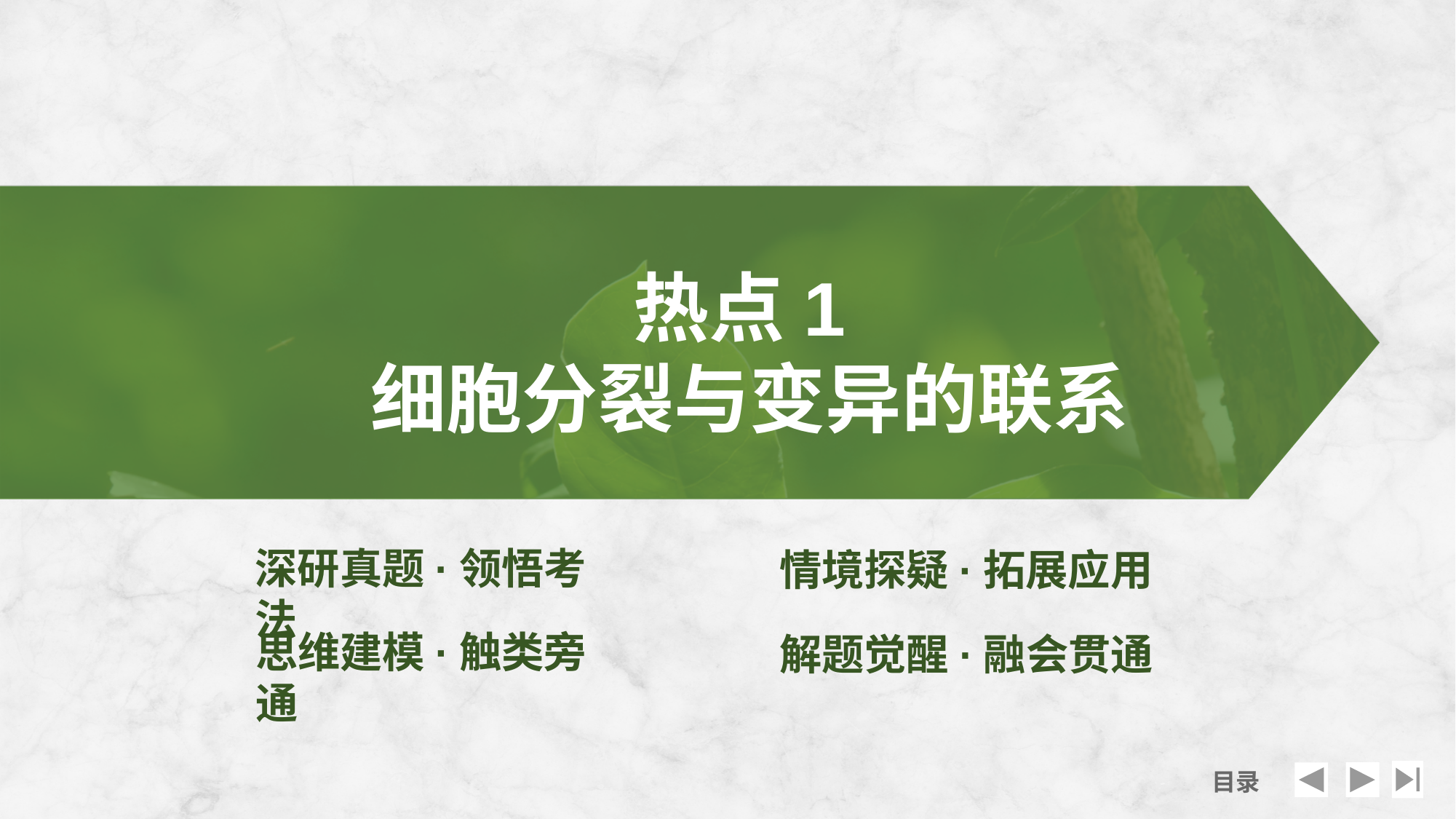

热点1
细胞分裂与变异的联系
深研真题·领悟考法
情境探疑·拓展应用
思维建模·触类旁通
解题觉醒·融会贯通